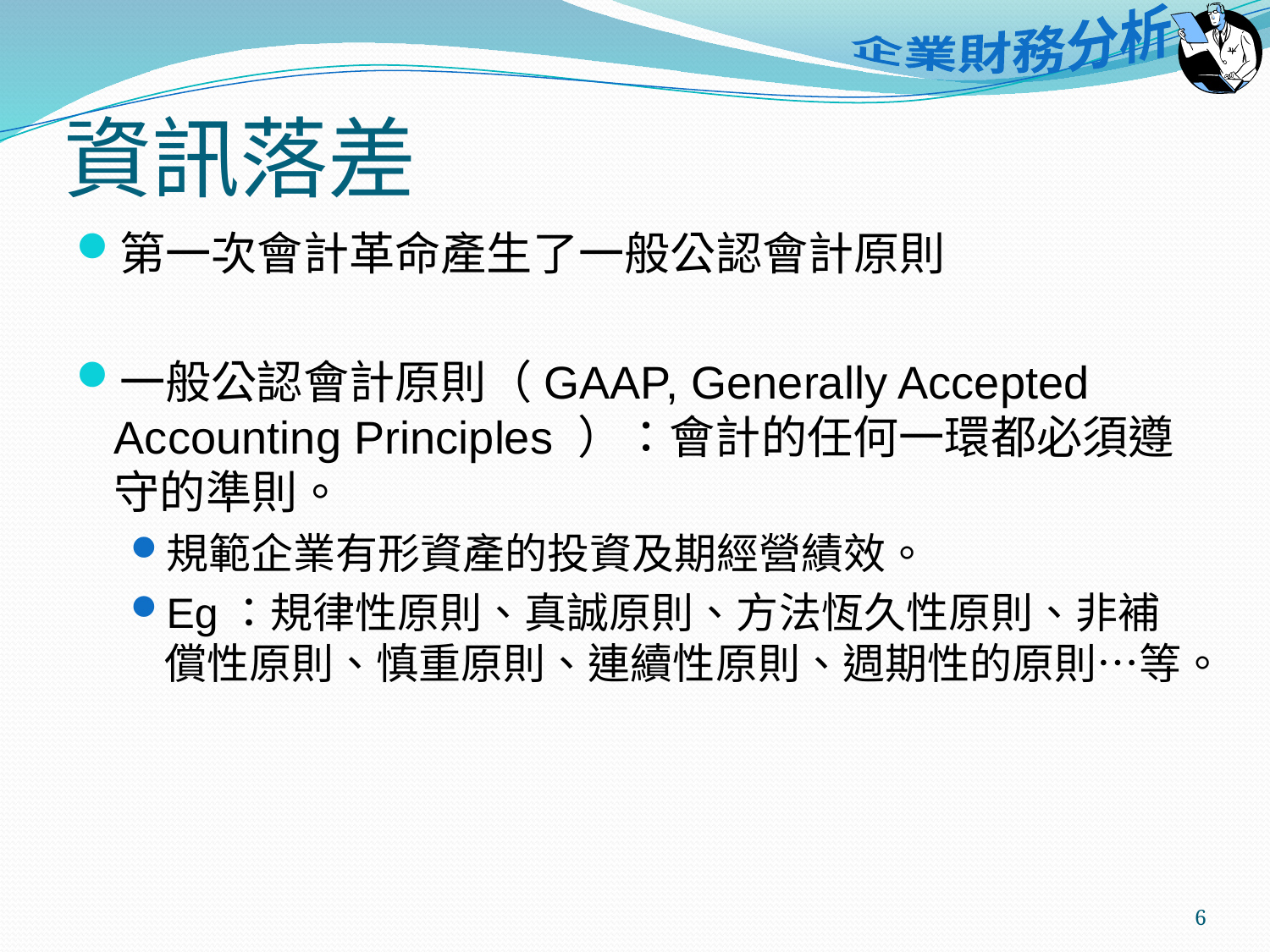

# 資訊落差
第一次會計革命產生了一般公認會計原則

一般公認會計原則（GAAP, Generally Accepted Accounting Principles ）：會計的任何一環都必須遵守的準則。
規範企業有形資產的投資及期經營績效。
Eg：規律性原則、真誠原則、方法恆久性原則、非補償性原則、慎重原則、連續性原則、週期性的原則…等。
6